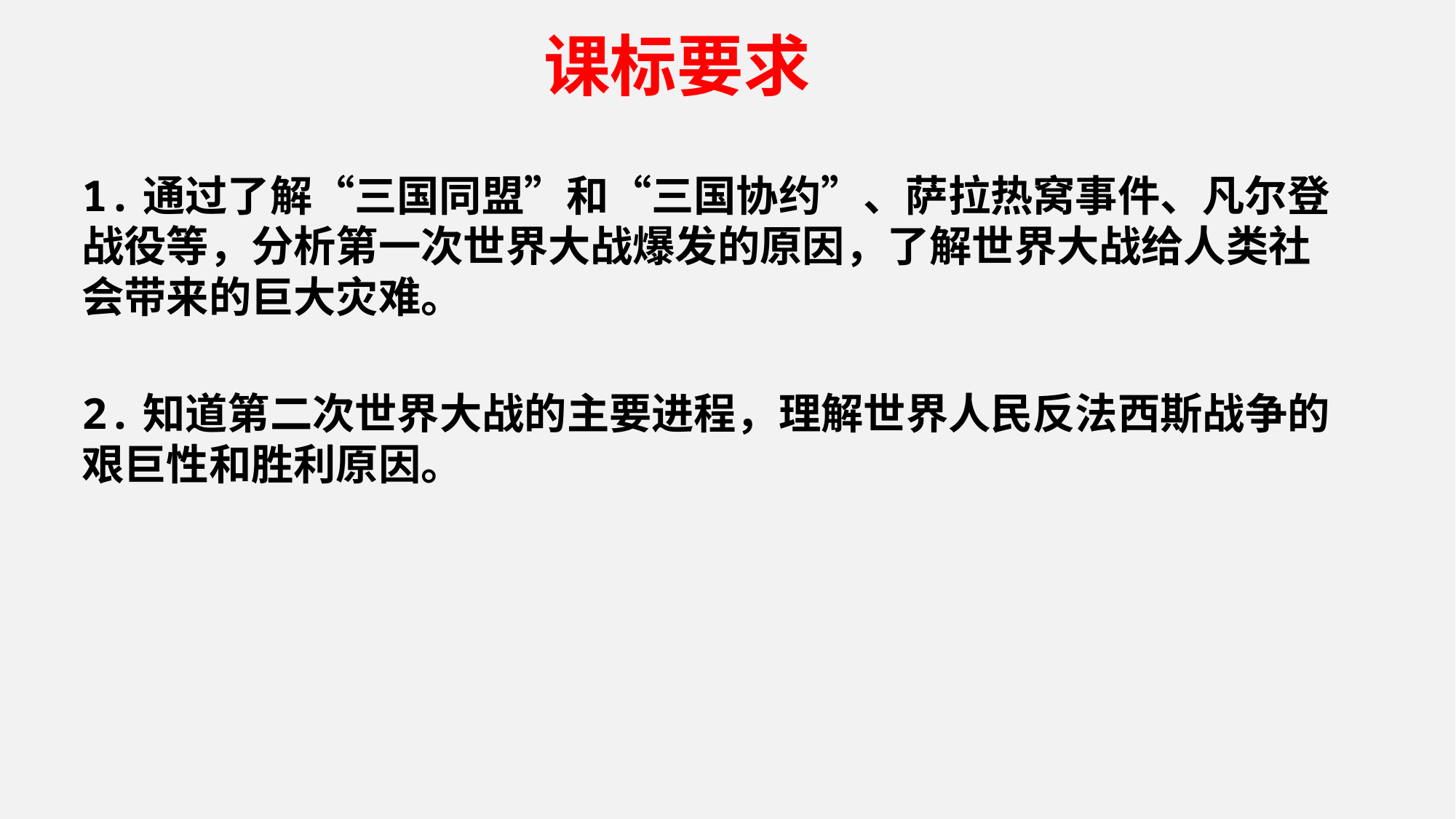

课标要求
1.通过了解“三国同盟”和“三国协约”、萨拉热窝事件、凡尔登战役等，分析第一次世界大战爆发的原因，了解世界大战给人类社会带来的巨大灾难。

2.知道第二次世界大战的主要进程，理解世界人民反法西斯战争的艰巨性和胜利原因。